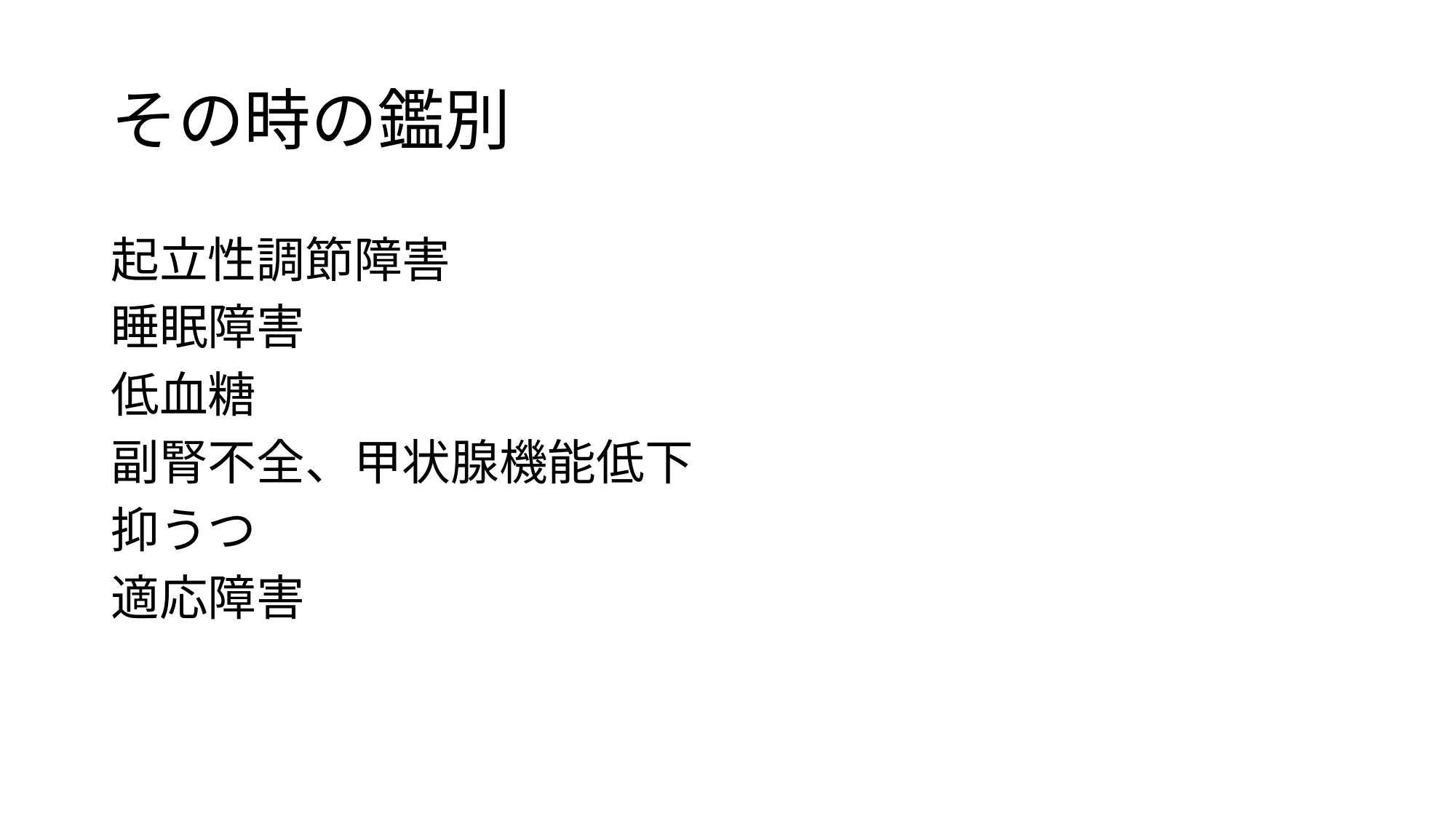

# その時の鑑別
起立性調節障害
睡眠障害
低血糖
副腎不全、甲状腺機能低下
抑うつ
適応障害